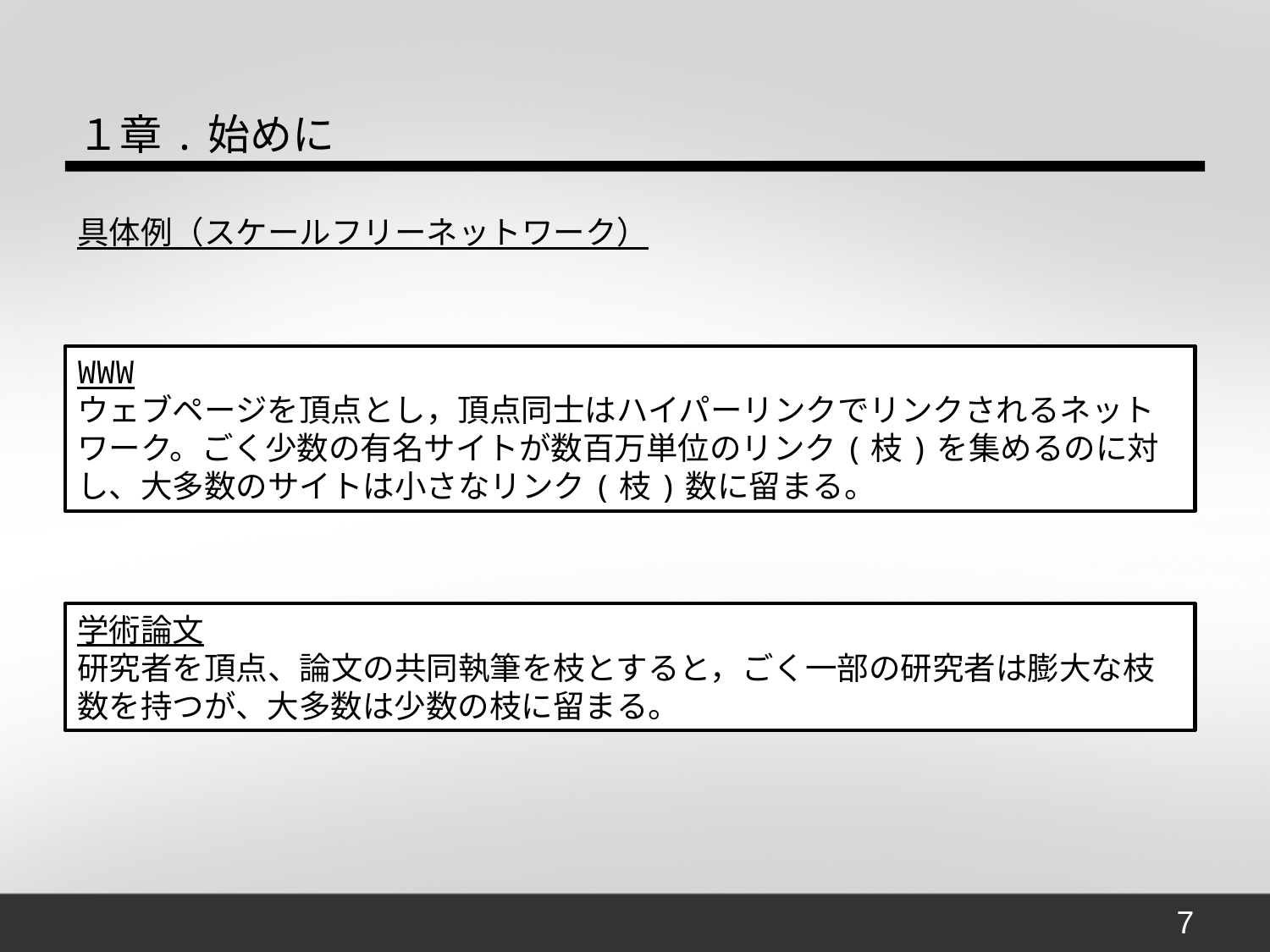

１章.始めに
具体例（スケールフリーネットワーク）
WWW
ウェブページを頂点とし，頂点同士はハイパーリンクでリンクされるネットワーク。ごく少数の有名サイトが数百万単位のリンク(枝)を集めるのに対し、大多数のサイトは小さなリンク(枝)数に留まる。
学術論文
研究者を頂点、論文の共同執筆を枝とすると，ごく一部の研究者は膨大な枝数を持つが、大多数は少数の枝に留まる。
7